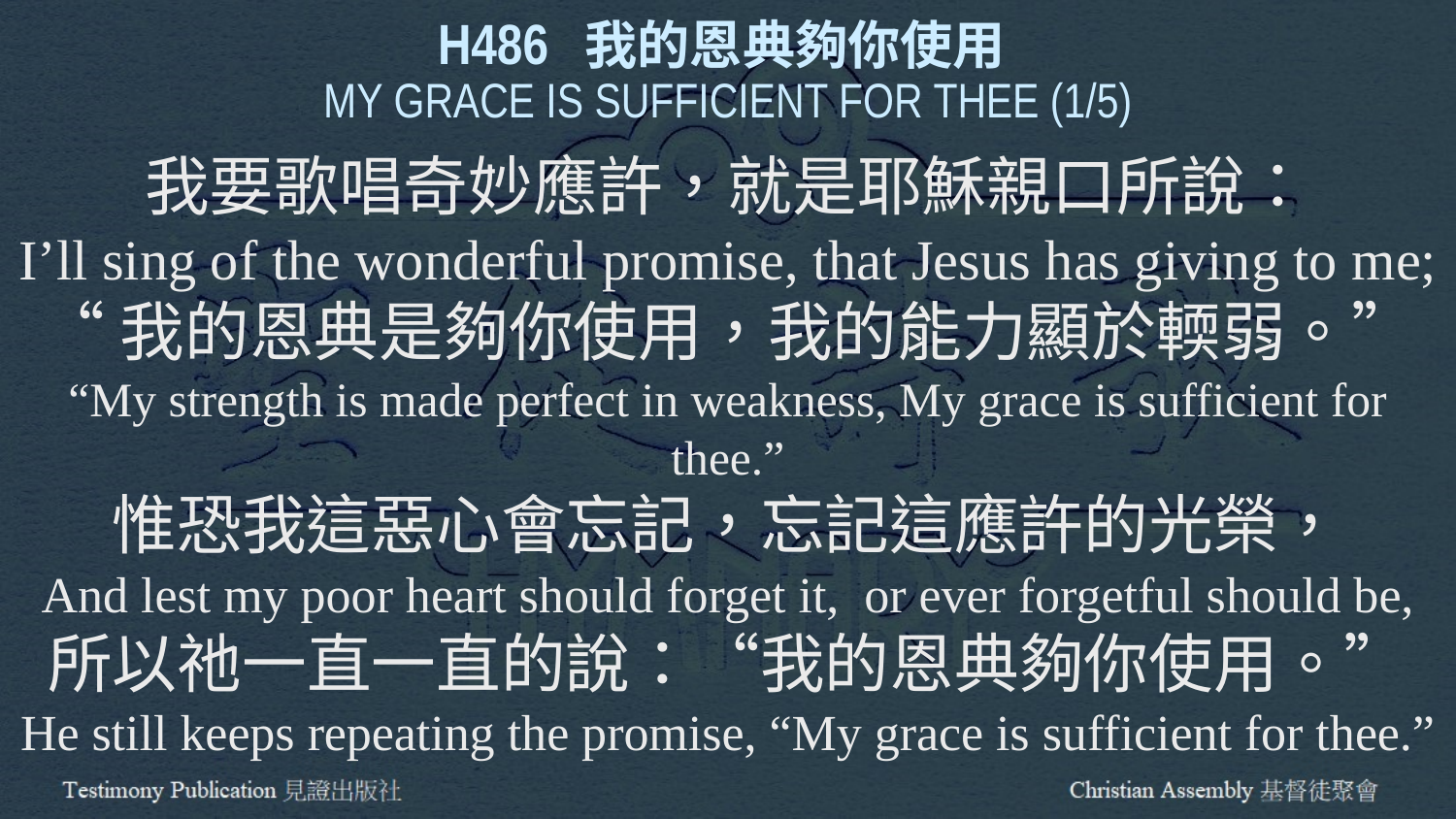

H486  我的恩典夠你使用
MY GRACE IS SUFFICIENT FOR THEE (1/5)
我要歌唱奇妙應許，就是耶穌親口所說：
I’ll sing of the wonderful promise, that Jesus has giving to me;
“我的恩典是夠你使用，我的能力顯於輭弱。”
“My strength is made perfect in weakness, My grace is sufficient for thee.”
惟恐我這惡心會忘記，忘記這應許的光榮，
And lest my poor heart should forget it,  or ever forgetful should be,
所以祂一直一直的說：“我的恩典夠你使用。”
He still keeps repeating the promise, “My grace is sufficient for thee.”